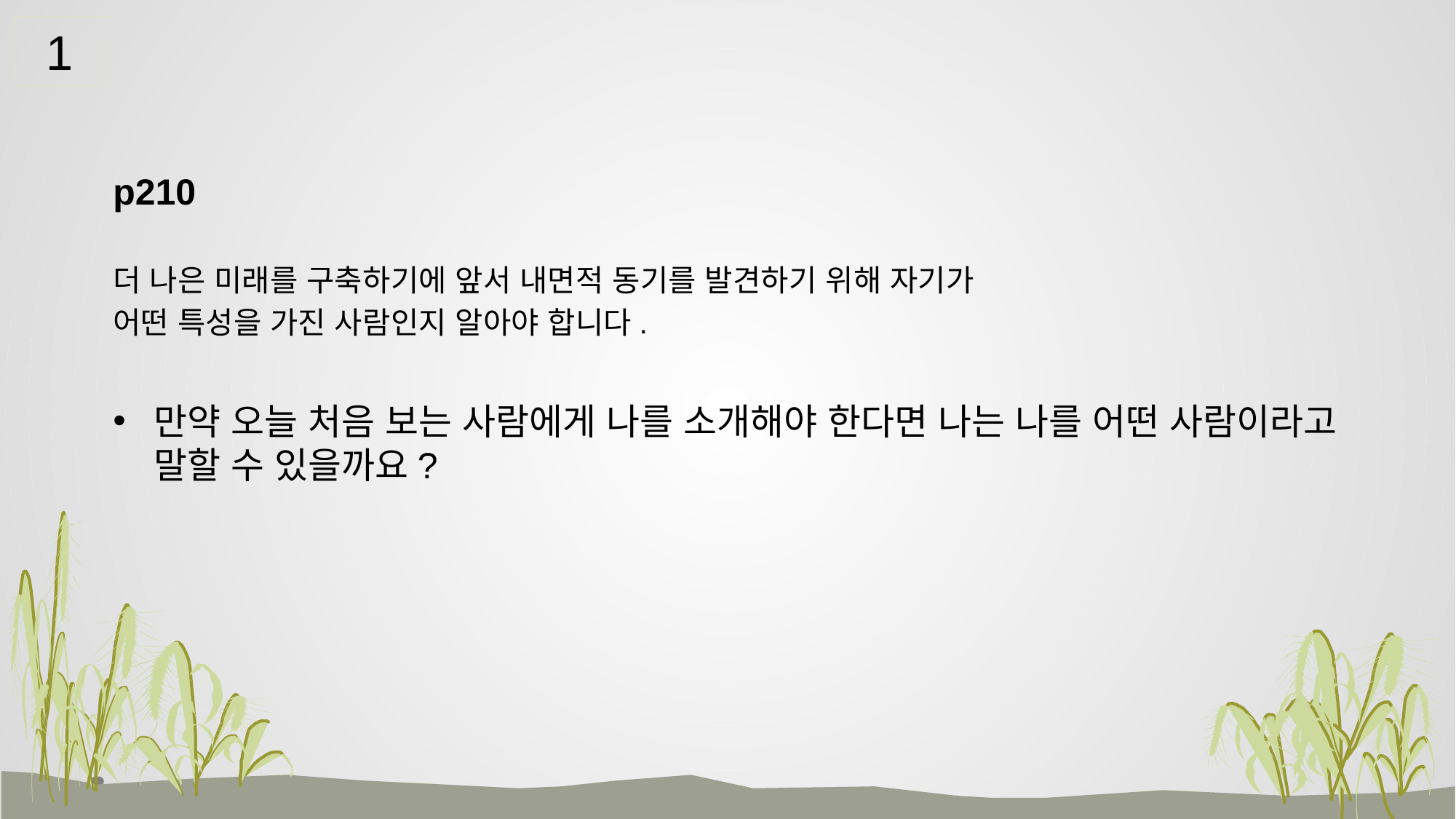

1
p210

더 나은 미래를 구축하기에 앞서 내면적 동기를 발견하기 위해 자기가
어떤 특성을 가진 사람인지 알아야 합니다.

만약 오늘 처음 보는 사람에게 나를 소개해야 한다면 나는 나를 어떤 사람이라고 말할 수 있을까요?